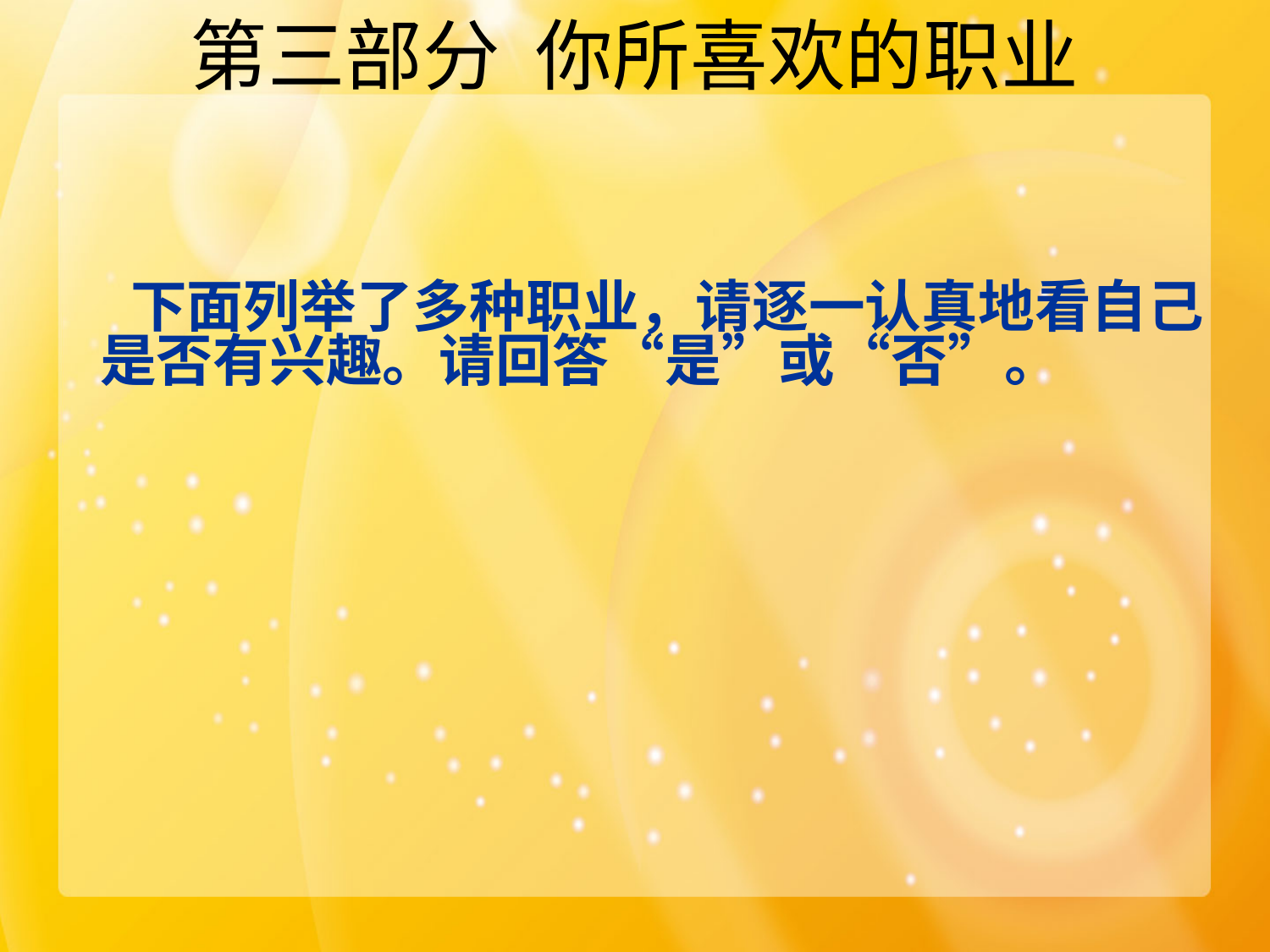

# 第三部分  你所喜欢的职业
     下面列举了多种职业，请逐一认真地看自己是否有兴趣。请回答“是”或“否”。